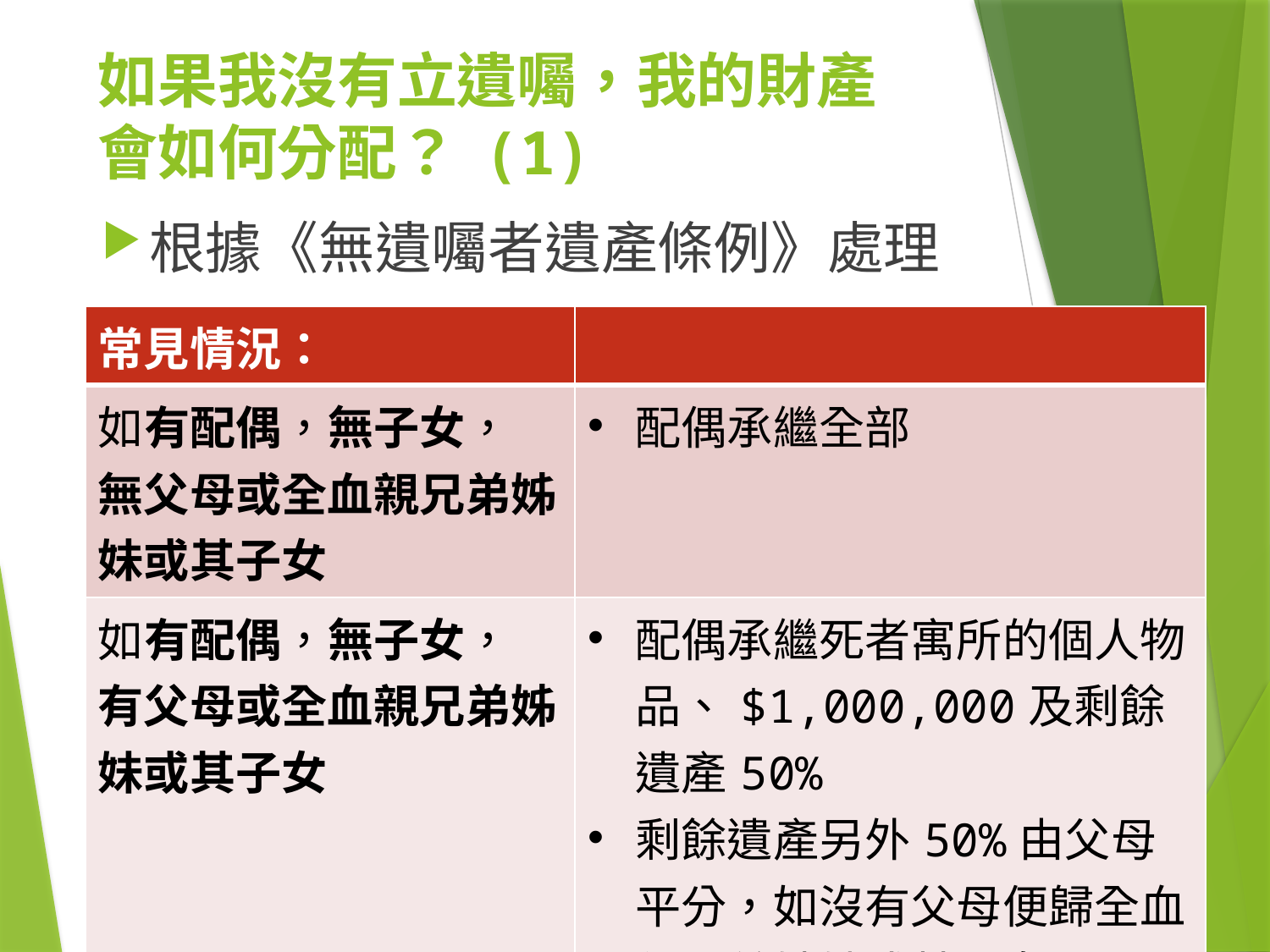

# 如果我沒有立遺囑，我的財產會如何分配？ (1)
根據《無遺囑者遺產條例》處理

| 常見情況： |  |
| --- | --- |
| 如有配偶，無子女， 無父母或全血親兄弟姊妹或其子女 | 配偶承繼全部 |
| 如有配偶，無子女， 有父母或全血親兄弟姊妹或其子女 | 配偶承繼死者寓所的個人物品、$1,000,000及剩餘遺產50% 剩餘遺產另外50%由父母平分，如沒有父母便歸全血親兄弟姊妹或其子女 |